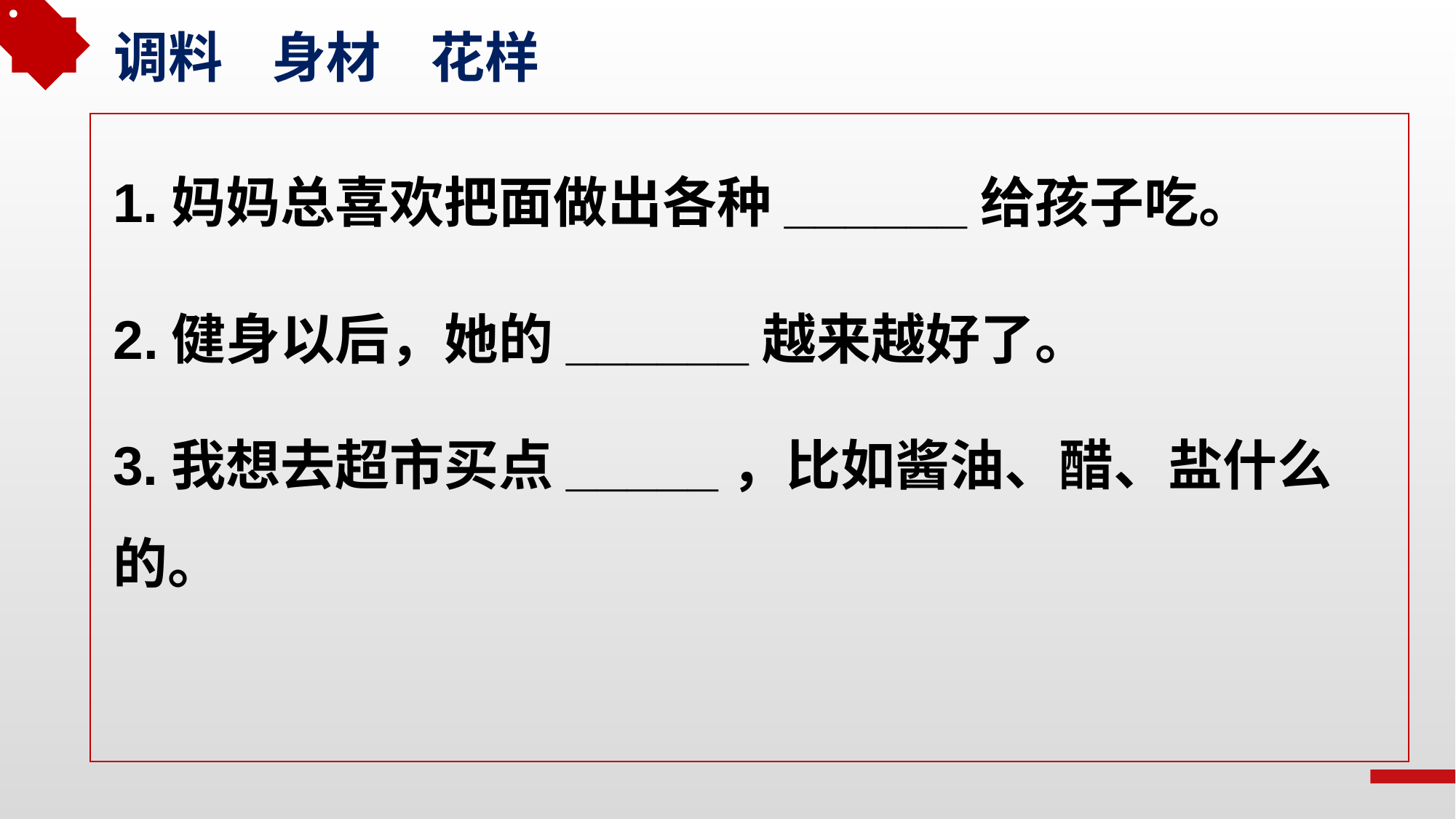

调料    身材    花样

1.妈妈总喜欢把面做出各种______给孩子吃。
2.健身以后，她的______越来越好了。
3.我想去超市买点_____，比如酱油、醋、盐什么的。